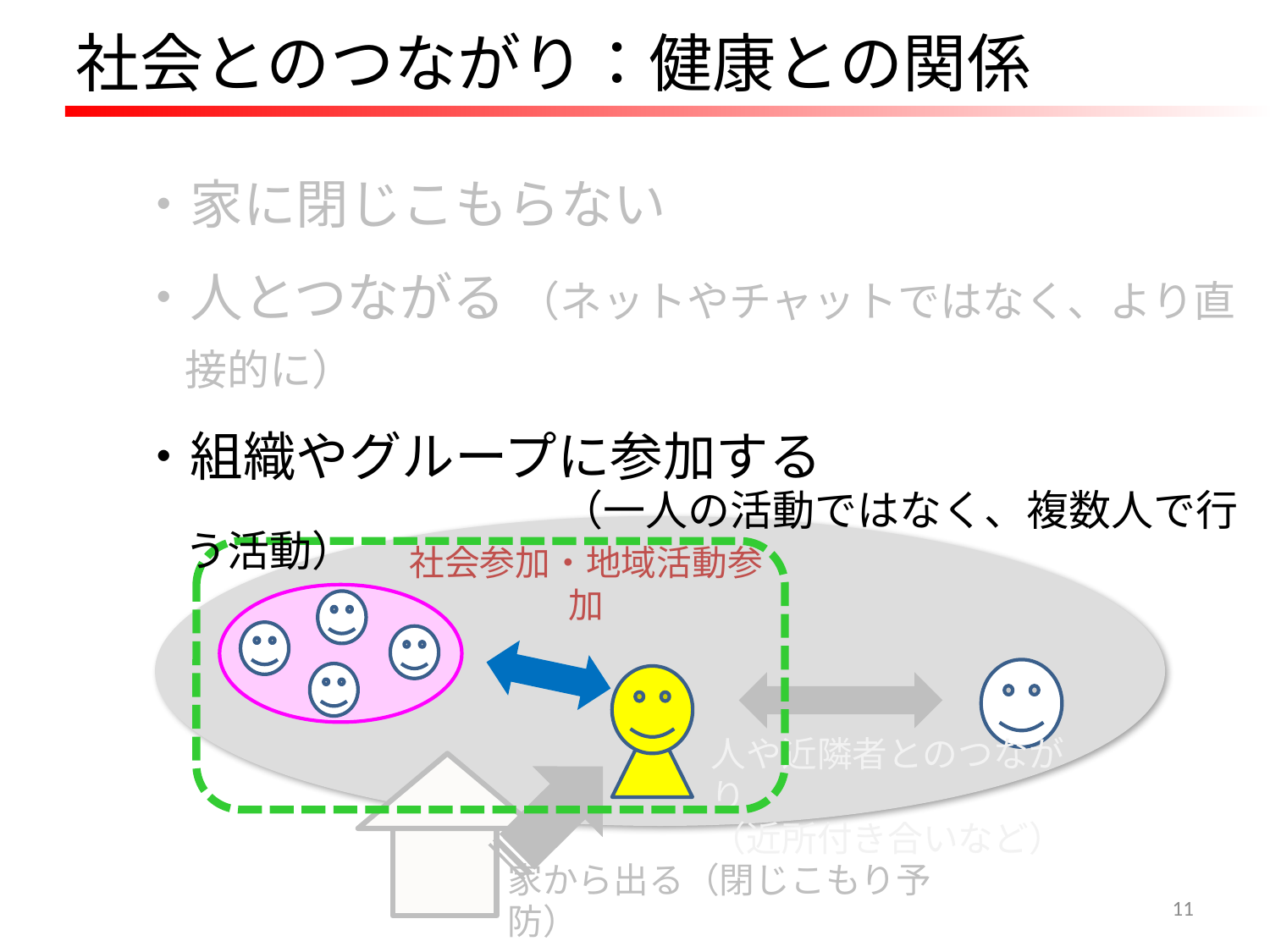

社会とのつながり：健康との関係

・家に閉じこもらない
・人とつながる （ネットやチャットではなく、より直接的に）
・組織やグループに参加する
　　　　　　　　（一人の活動ではなく、複数人で行う活動）

社会参加・地域活動参加

人や近隣者とのつながり
（近所付き合いなど）

家から出る（閉じこもり予防）
11